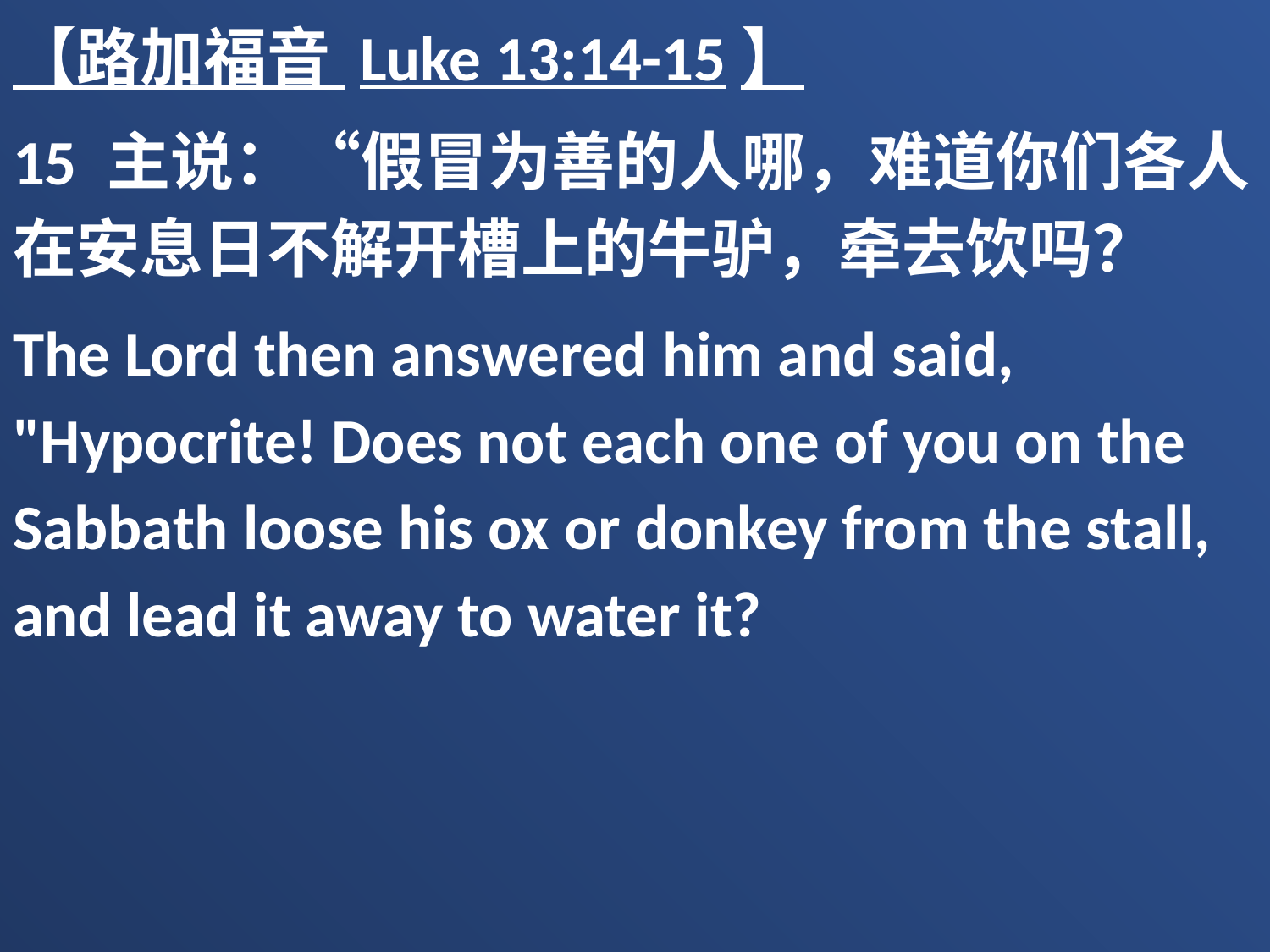

【路加福音 Luke 13:14-15】
15 主说：“假冒为善的人哪，难道你们各人在安息日不解开槽上的牛驴，牵去饮吗？
The Lord then answered him and said, "Hypocrite! Does not each one of you on the Sabbath loose his ox or donkey from the stall, and lead it away to water it?